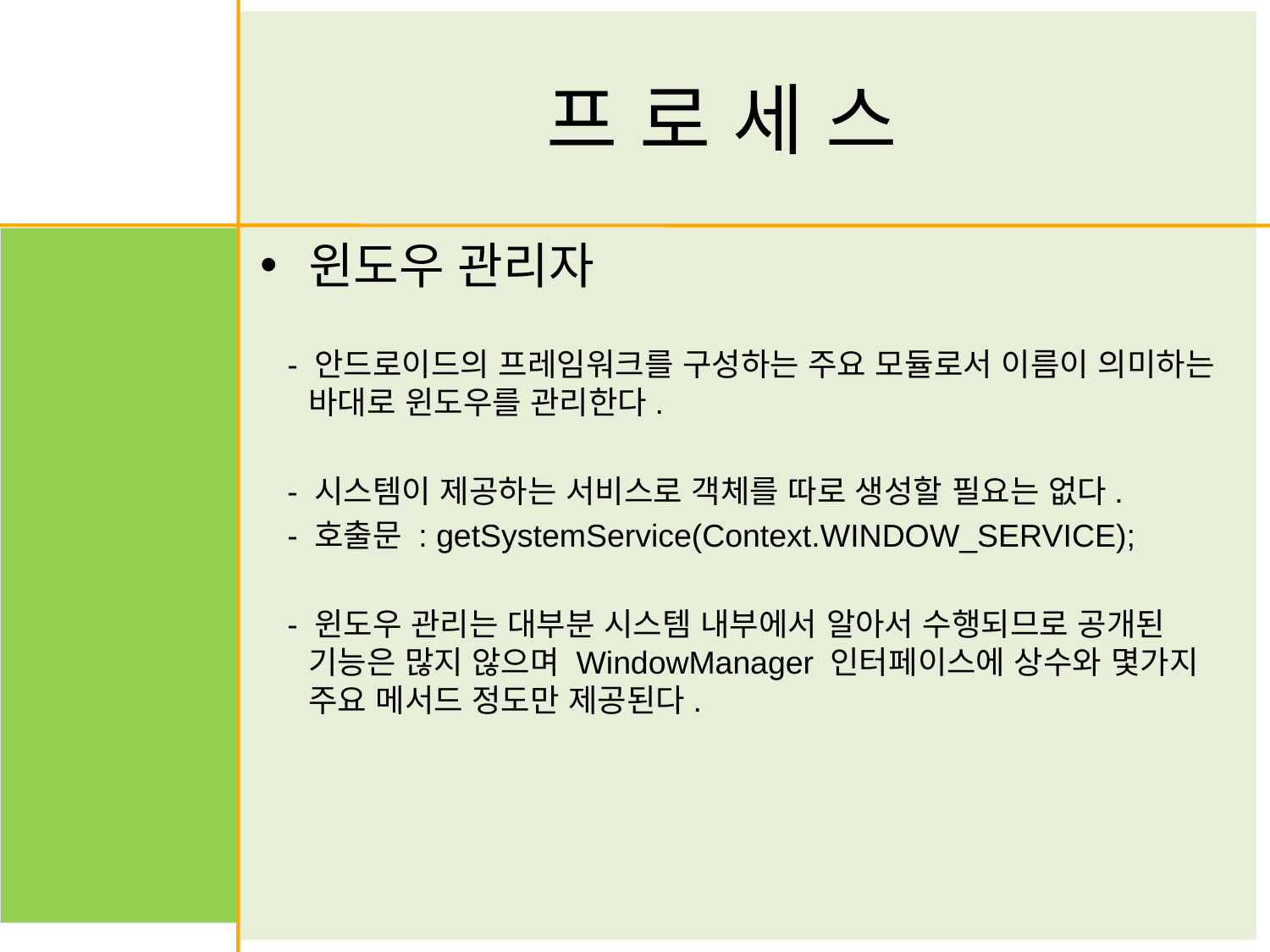

# 프 로 세 스
윈도우 관리자

   - 안드로이드의 프레임워크를 구성하는 주요 모듈로서 이름이 의미하는 바대로 윈도우를 관리한다.

   - 시스템이 제공하는 서비스로 객체를 따로 생성할 필요는 없다.
   - 호출문 : getSystemService(Context.WINDOW_SERVICE);

   - 윈도우 관리는 대부분 시스템 내부에서 알아서 수행되므로 공개된 기능은 많지 않으며 WindowManager 인터페이스에 상수와 몇가지  주요 메서드 정도만 제공된다.